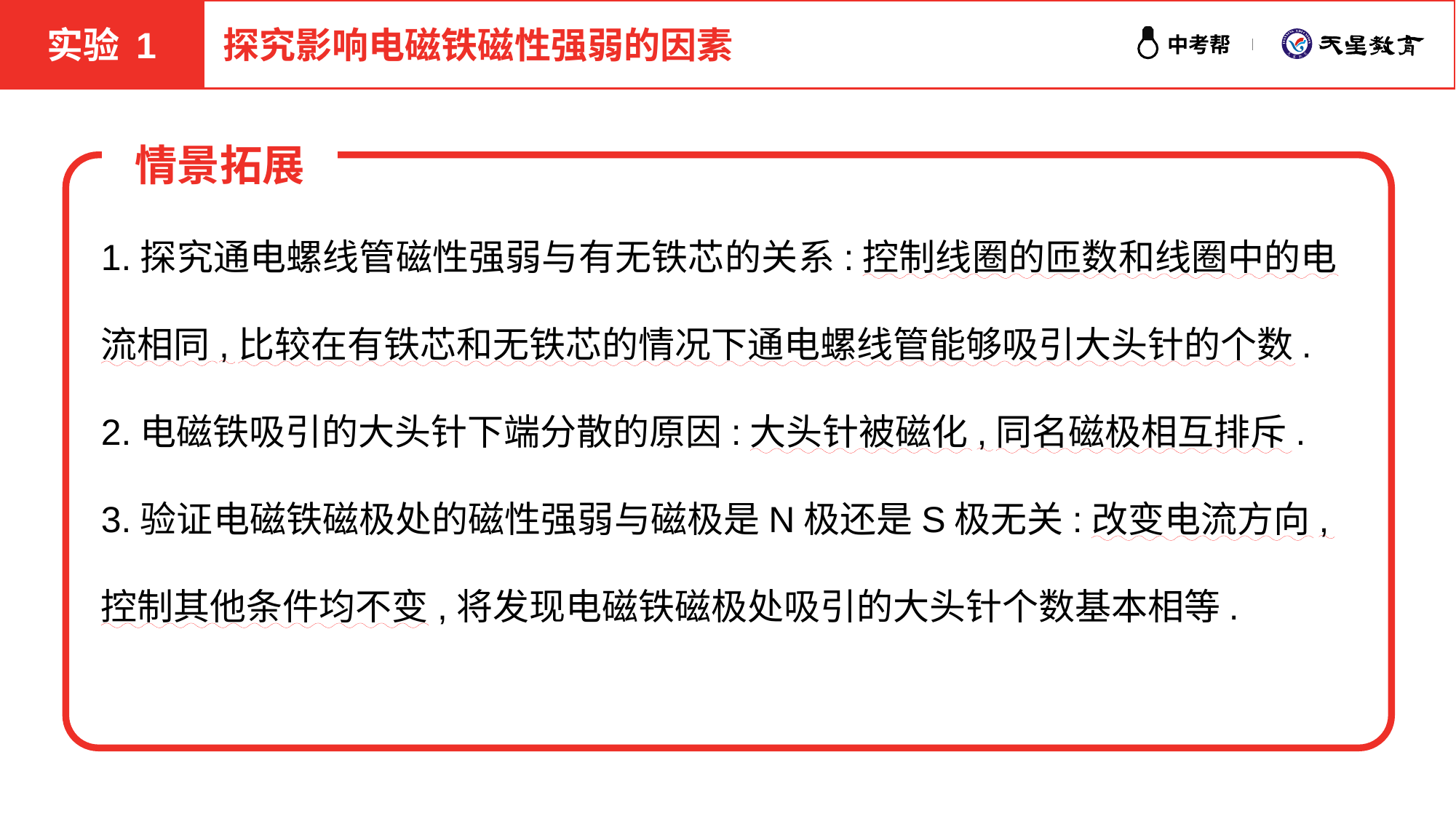

实验 1
探究影响电磁铁磁性强弱的因素
情景拓展

1.探究通电螺线管磁性强弱与有无铁芯的关系:控制线圈的匝数和线圈中的电流相同,比较在有铁芯和无铁芯的情况下通电螺线管能够吸引大头针的个数.
2.电磁铁吸引的大头针下端分散的原因:大头针被磁化,同名磁极相互排斥.
3.验证电磁铁磁极处的磁性强弱与磁极是N极还是S极无关:改变电流方向,控制其他条件均不变,将发现电磁铁磁极处吸引的大头针个数基本相等.